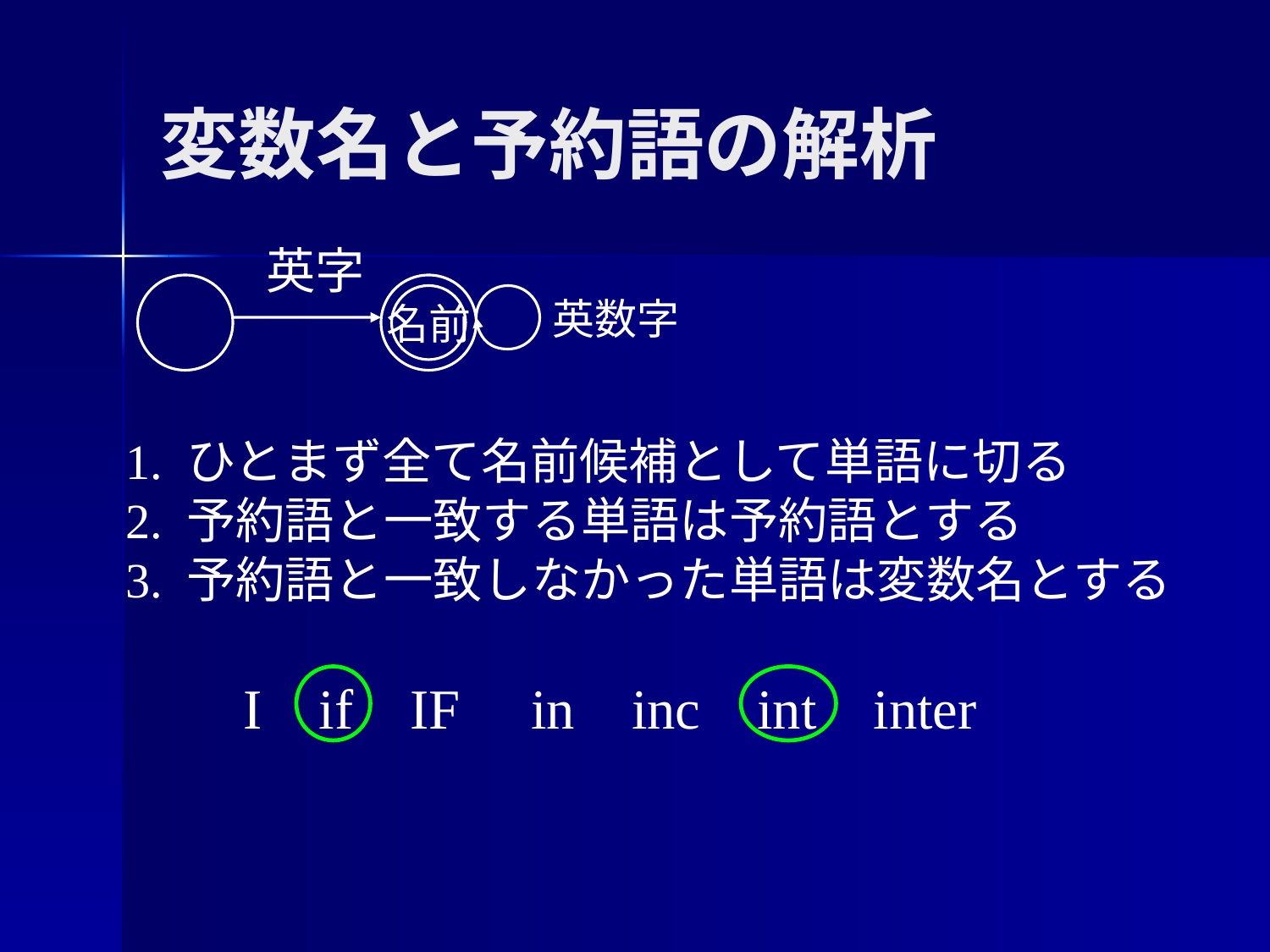

# 変数名と予約語の解析
英字
名前

英数字

1. ひとまず全て名前候補として単語に切る
2. 予約語と一致する単語は予約語とする
3. 予約語と一致しなかった単語は変数名とする
I    if    IF     in    inc    int    inter